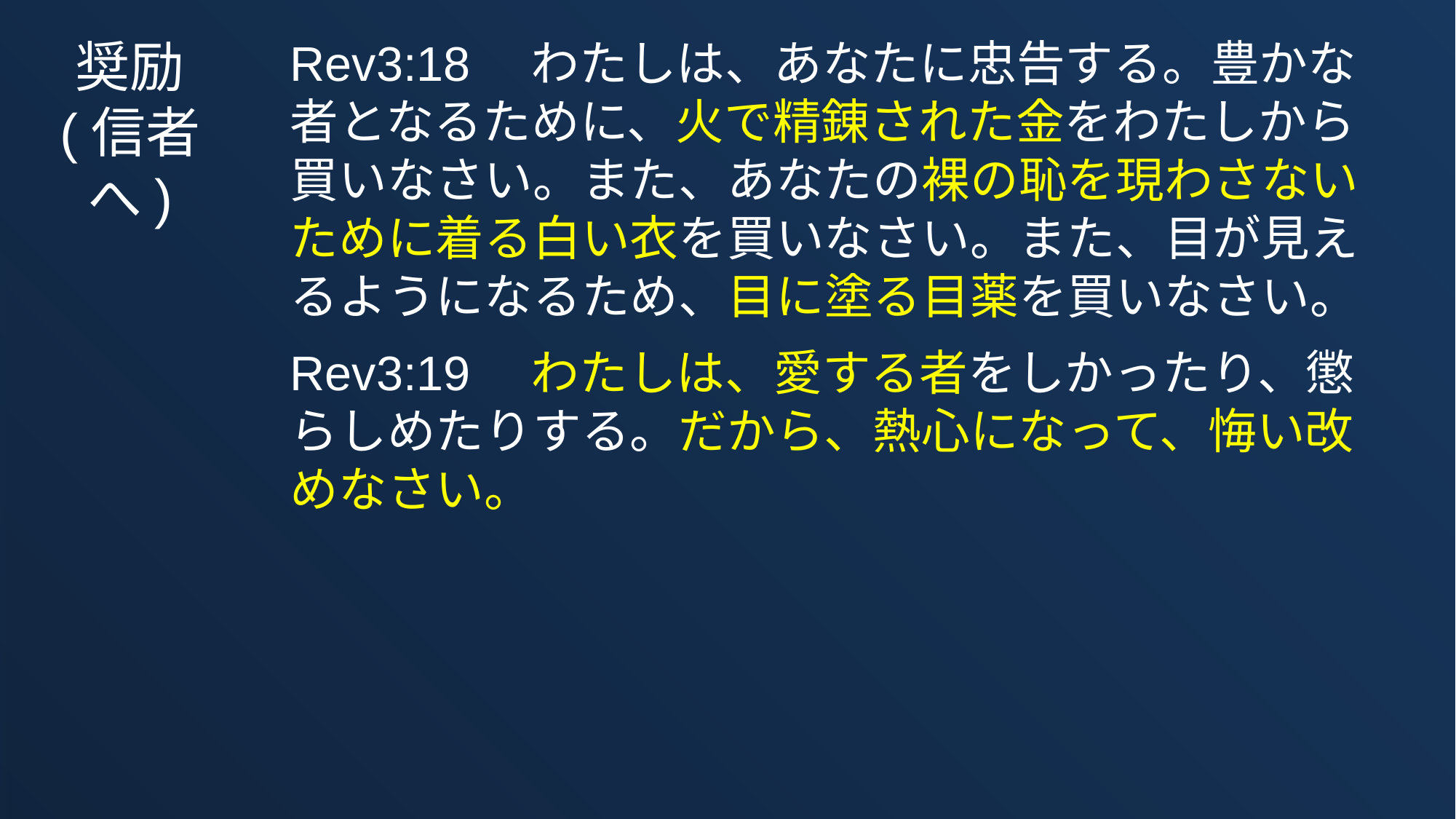

奨励
(信者へ)
Rev3:18　わたしは、あなたに忠告する。豊かな者となるために、火で精錬された金をわたしから買いなさい。また、あなたの裸の恥を現わさないために着る白い衣を買いなさい。また、目が見えるようになるため、目に塗る目薬を買いなさい。

Rev3:19　わたしは、愛する者をしかったり、懲らしめたりする。だから、熱心になって、悔い改めなさい。